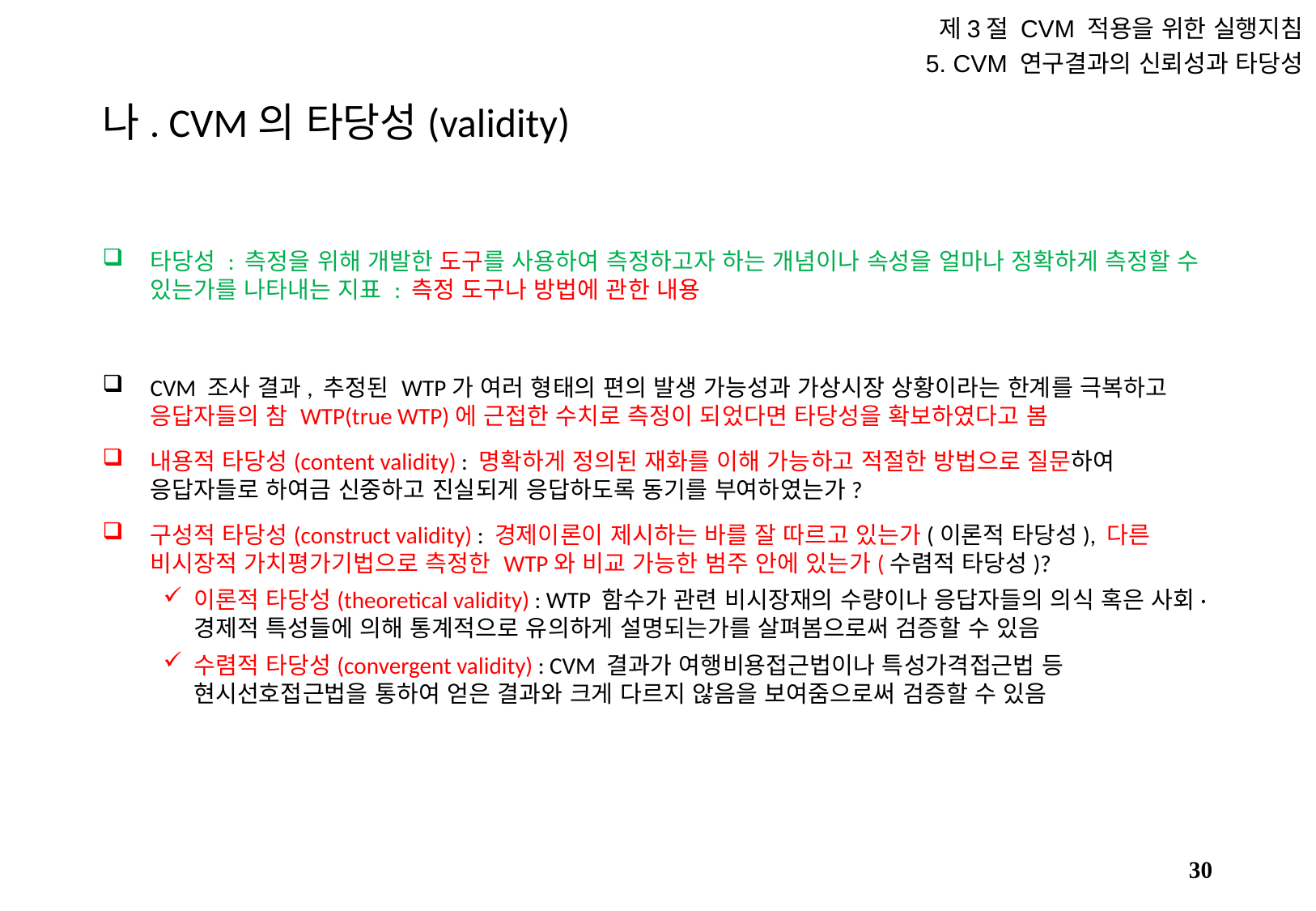

제3절 CVM 적용을 위한 실행지침
5. CVM 연구결과의 신뢰성과 타당성
# 나. CVM의 타당성(validity)
타당성 : 측정을 위해 개발한 도구를 사용하여 측정하고자 하는 개념이나 속성을 얼마나 정확하게 측정할 수 있는가를 나타내는 지표 : 측정 도구나 방법에 관한 내용

CVM 조사 결과, 추정된 WTP가 여러 형태의 편의 발생 가능성과 가상시장 상황이라는 한계를 극복하고 응답자들의 참 WTP(true WTP)에 근접한 수치로 측정이 되었다면 타당성을 확보하였다고 봄
내용적 타당성(content validity) : 명확하게 정의된 재화를 이해 가능하고 적절한 방법으로 질문하여 응답자들로 하여금 신중하고 진실되게 응답하도록 동기를 부여하였는가?
구성적 타당성(construct validity) : 경제이론이 제시하는 바를 잘 따르고 있는가(이론적 타당성), 다른 비시장적 가치평가기법으로 측정한 WTP와 비교 가능한 범주 안에 있는가(수렴적 타당성)?
이론적 타당성(theoretical validity) : WTP 함수가 관련 비시장재의 수량이나 응답자들의 의식 혹은 사회·경제적 특성들에 의해 통계적으로 유의하게 설명되는가를 살펴봄으로써 검증할 수 있음
수렴적 타당성(convergent validity) : CVM 결과가 여행비용접근법이나 특성가격접근법 등 현시선호접근법을 통하여 얻은 결과와 크게 다르지 않음을 보여줌으로써 검증할 수 있음
30